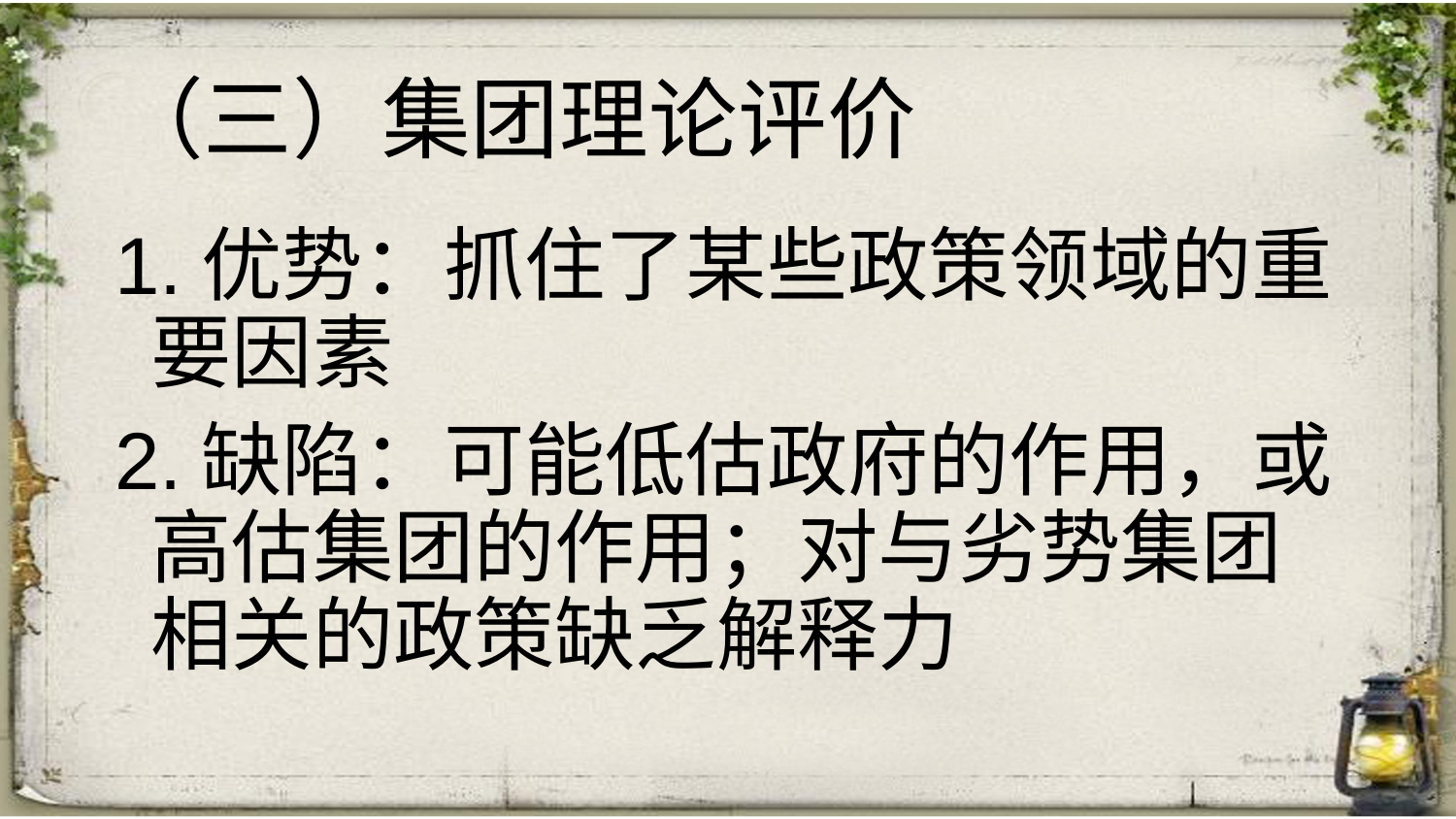

# （三）集团理论评价
1.优势：抓住了某些政策领域的重要因素
2.缺陷：可能低估政府的作用，或高估集团的作用；对与劣势集团相关的政策缺乏解释力